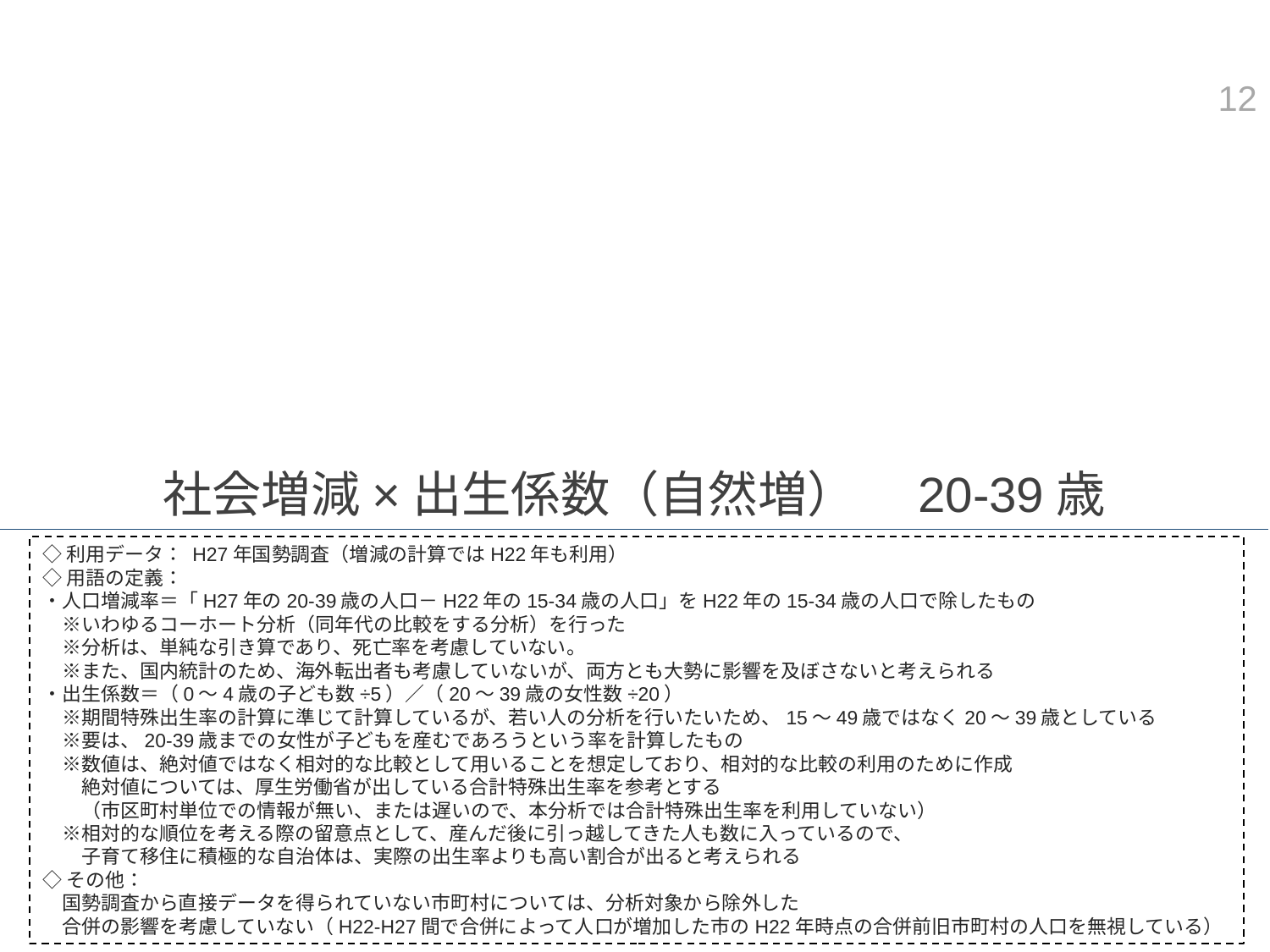

12
# 社会増減×出生係数（自然増）　20-39歳
◇利用データ： H27年国勢調査（増減の計算ではH22年も利用）
◇用語の定義：
・人口増減率＝「H27年の20-39歳の人口－H22年の15-34歳の人口」をH22年の15-34歳の人口で除したもの
　※いわゆるコーホート分析（同年代の比較をする分析）を行った
　※分析は、単純な引き算であり、死亡率を考慮していない。
　※また、国内統計のため、海外転出者も考慮していないが、両方とも大勢に影響を及ぼさないと考えられる
・出生係数＝（0～4歳の子ども数÷5）／（20～39歳の女性数÷20）
　※期間特殊出生率の計算に準じて計算しているが、若い人の分析を行いたいため、15～49歳ではなく20～39歳としている
　※要は、20-39歳までの女性が子どもを産むであろうという率を計算したもの
　※数値は、絶対値ではなく相対的な比較として用いることを想定しており、相対的な比較の利用のために作成
　　絶対値については、厚生労働省が出している合計特殊出生率を参考とする
　　（市区町村単位での情報が無い、または遅いので、本分析では合計特殊出生率を利用していない）
　※相対的な順位を考える際の留意点として、産んだ後に引っ越してきた人も数に入っているので、
　　子育て移住に積極的な自治体は、実際の出生率よりも高い割合が出ると考えられる
◇その他：
　国勢調査から直接データを得られていない市町村については、分析対象から除外した
　合併の影響を考慮していない（H22-H27間で合併によって人口が増加した市のH22年時点の合併前旧市町村の人口を無視している）